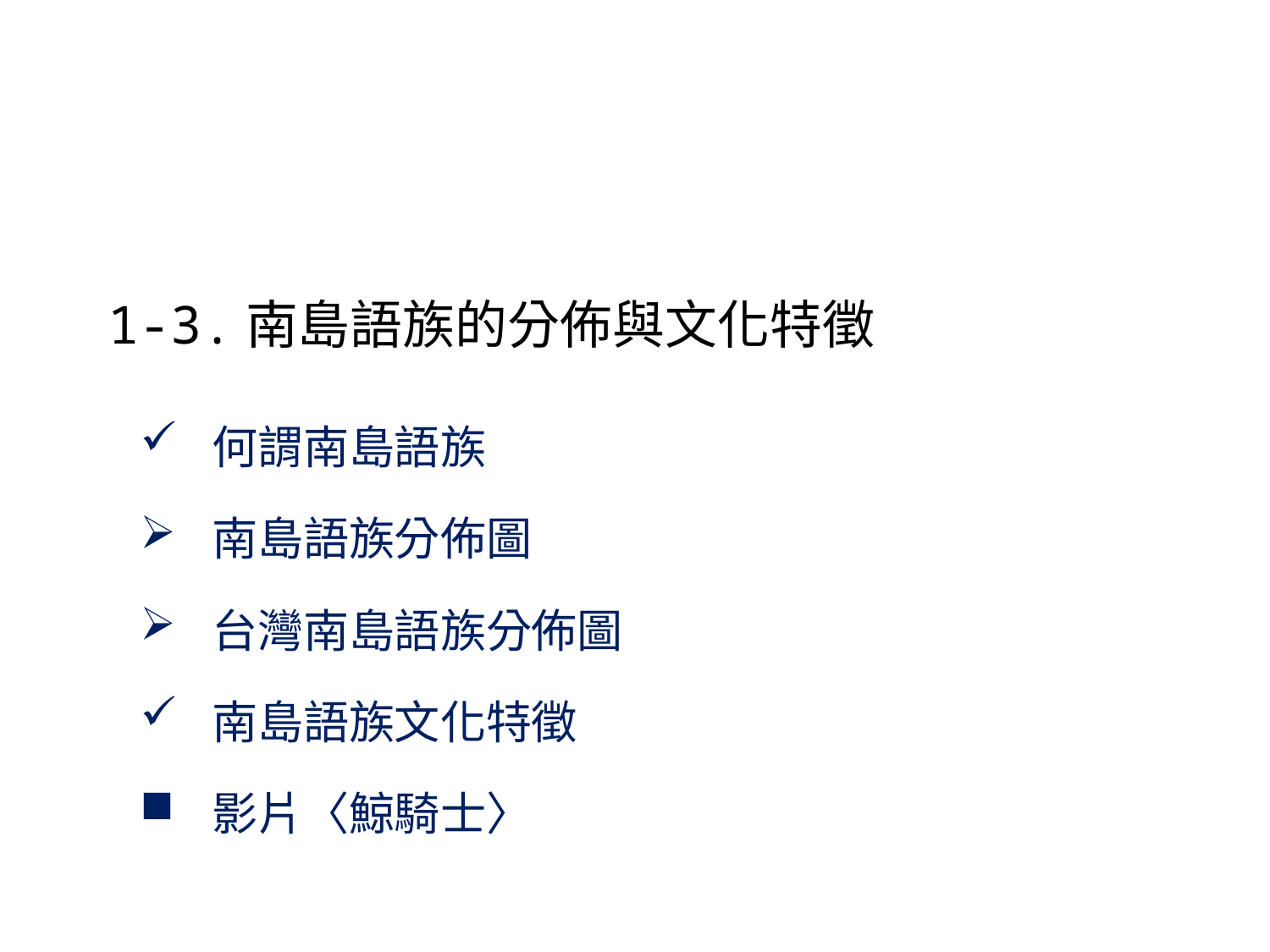

#
 1-3.南島語族的分佈與文化特徵
何謂南島語族
南島語族分佈圖
台灣南島語族分佈圖
南島語族文化特徵
影片〈鯨騎士〉